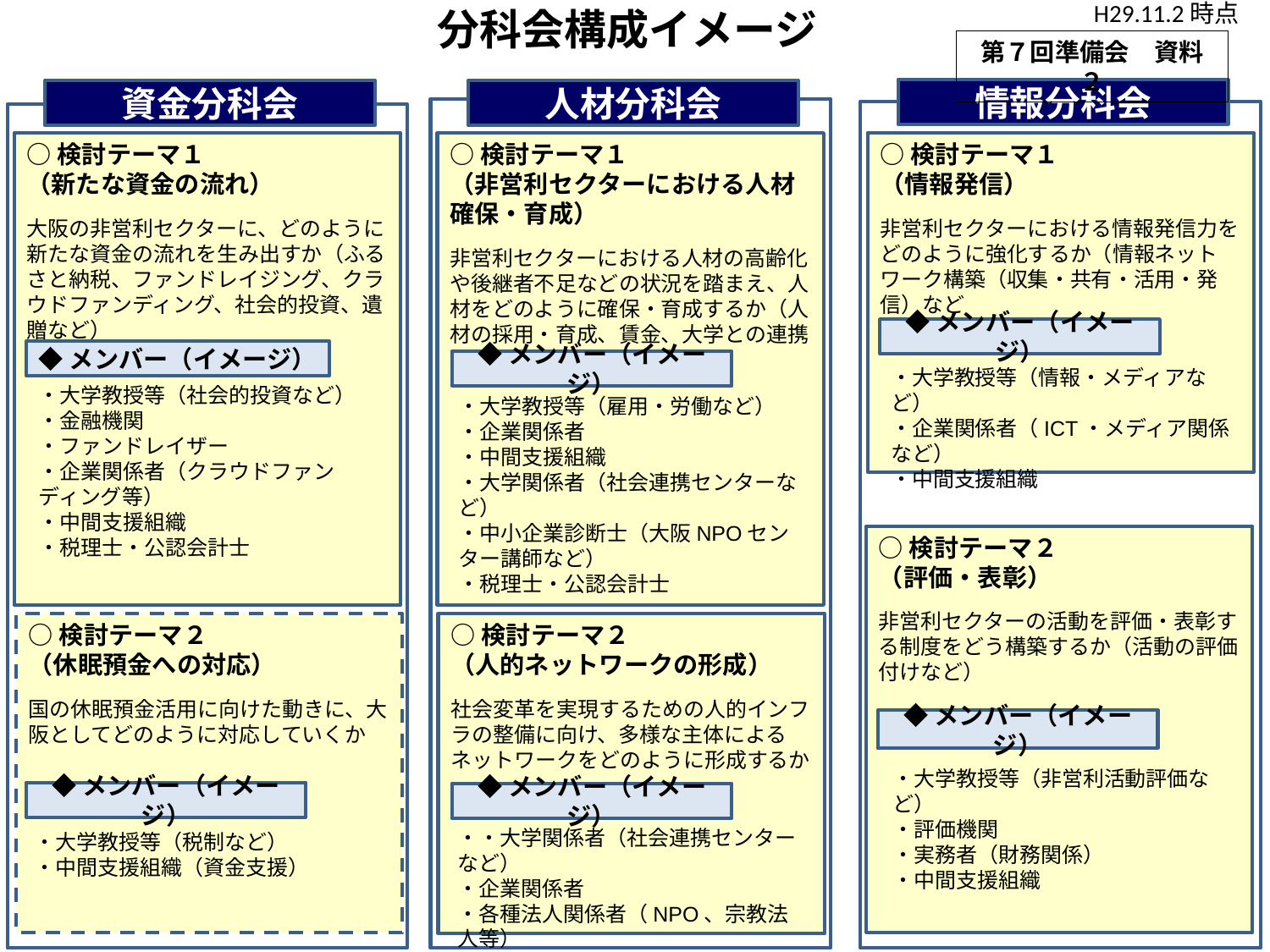

H29.11.2時点
分科会構成イメージ
第７回準備会　資料２
情報分科会
人材分科会
資金分科会

○検討テーマ１
（新たな資金の流れ）

大阪の非営利セクターに、どのように新たな資金の流れを生み出すか（ふるさと納税、ファンドレイジング、クラウドファンディング、社会的投資、遺贈など）
○検討テーマ１
（非営利セクターにおける人材確保・育成）

非営利セクターにおける人材の高齢化や後継者不足などの状況を踏まえ、人材をどのように確保・育成するか（人材の採用・育成、賃金、大学との連携など）

○検討テーマ１
（情報発信）

非営利セクターにおける情報発信力をどのように強化するか（情報ネットワーク構築（収集・共有・活用・発信）など
◆メンバー（イメージ）
◆メンバー（イメージ）
◆メンバー（イメージ）
・大学教授等（情報・メディアなど）
・企業関係者（ICT・メディア関係など）
・中間支援組織
・大学教授等（社会的投資など）
・金融機関
・ファンドレイザー
・企業関係者（クラウドファンディング等）
・中間支援組織
・税理士・公認会計士
・大学教授等（雇用・労働など）
・企業関係者
・中間支援組織
・大学関係者（社会連携センターなど）
・中小企業診断士（大阪NPOセンター講師など）
・税理士・公認会計士
・弁護士
○検討テーマ２
（評価・表彰）

非営利セクターの活動を評価・表彰する制度をどう構築するか（活動の評価付けなど）
○検討テーマ２
（人的ネットワークの形成）

社会変革を実現するための人的インフラの整備に向け、多様な主体によるネットワークをどのように形成するか
○検討テーマ２
（休眠預金への対応）

国の休眠預金活用に向けた動きに、大阪としてどのように対応していくか
◆メンバー（イメージ）
・大学教授等（非営利活動評価など）
・評価機関
・実務者（財務関係）
・中間支援組織
◆メンバー（イメージ）
◆メンバー（イメージ）
・・大学関係者（社会連携センターなど）
・企業関係者
・各種法人関係者（NPO、宗教法人等）
・大学教授等（税制など）
・中間支援組織（資金支援）